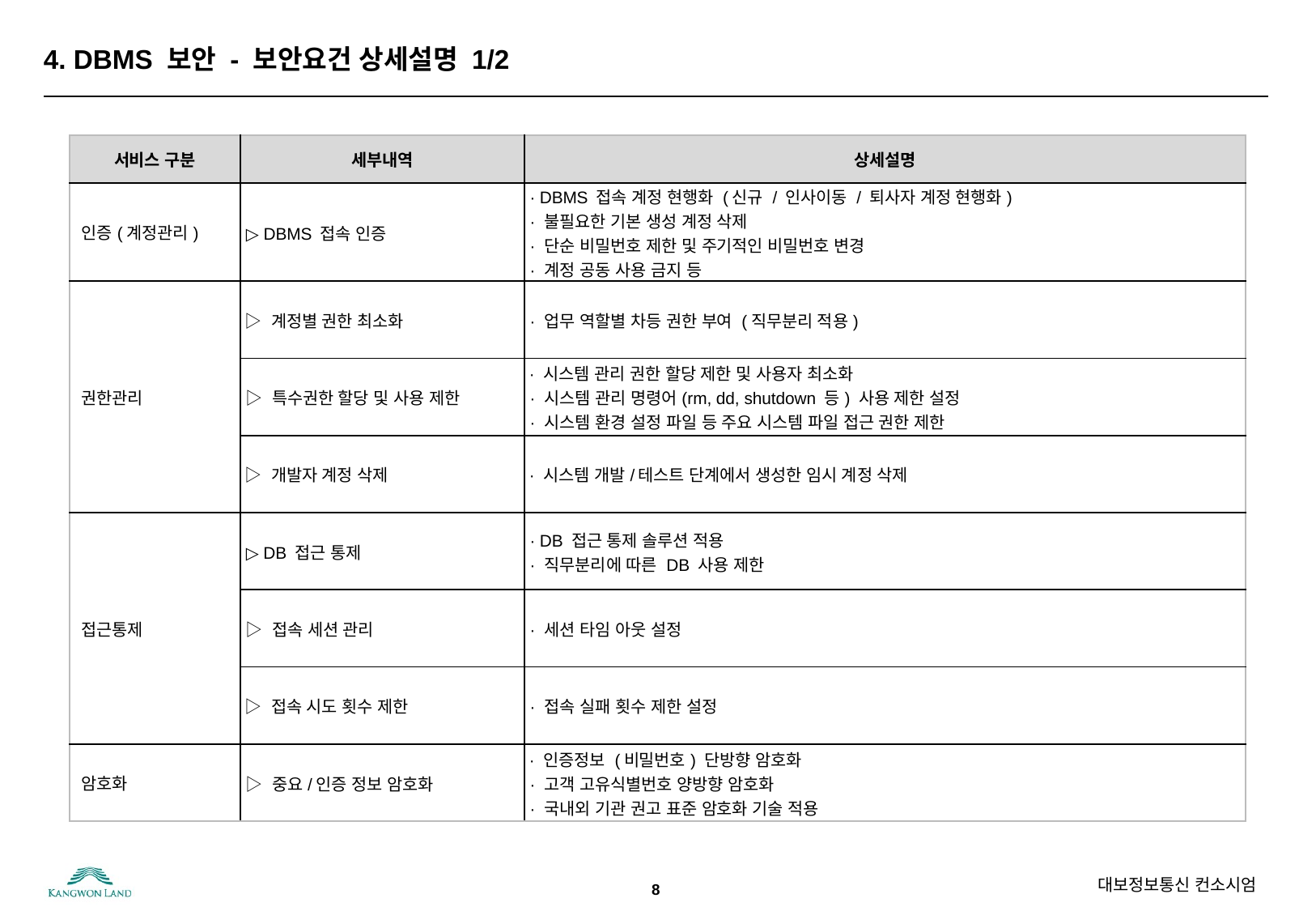

4. DBMS 보안 - 보안요건 상세설명 1/2
| 서비스 구분 | 세부내역 | 상세설명 |
| --- | --- | --- |
| 인증(계정관리) | ▷ DBMS 접속 인증 | ∙ DBMS 접속 계정 현행화 (신규 / 인사이동 / 퇴사자 계정 현행화) ∙ 불필요한 기본 생성 계정 삭제 ∙ 단순 비밀번호 제한 및 주기적인 비밀번호 변경 ∙ 계정 공동 사용 금지 등 |
| 권한관리 | ▷ 계정별 권한 최소화 | ∙ 업무 역할별 차등 권한 부여 (직무분리 적용) |
|  | ▷ 특수권한 할당 및 사용 제한 | ∙ 시스템 관리 권한 할당 제한 및 사용자 최소화 ∙ 시스템 관리 명령어(rm, dd, shutdown 등) 사용 제한 설정 ∙ 시스템 환경 설정 파일 등 주요 시스템 파일 접근 권한 제한 |
|  | ▷ 개발자 계정 삭제 | ∙ 시스템 개발/테스트 단계에서 생성한 임시 계정 삭제 |
| 접근통제 | ▷ DB 접근 통제 | ∙ DB 접근 통제 솔루션 적용 ∙ 직무분리에 따른 DB 사용 제한 |
|  | ▷ 접속 세션 관리 | ∙ 세션 타임 아웃 설정 |
|  | ▷ 접속 시도 횟수 제한 | ∙ 접속 실패 횟수 제한 설정 |
| 암호화 | ▷ 중요/인증 정보 암호화 | ∙ 인증정보 (비밀번호) 단방향 암호화 ∙ 고객 고유식별번호 양방향 암호화 ∙ 국내외 기관 권고 표준 암호화 기술 적용 |
8